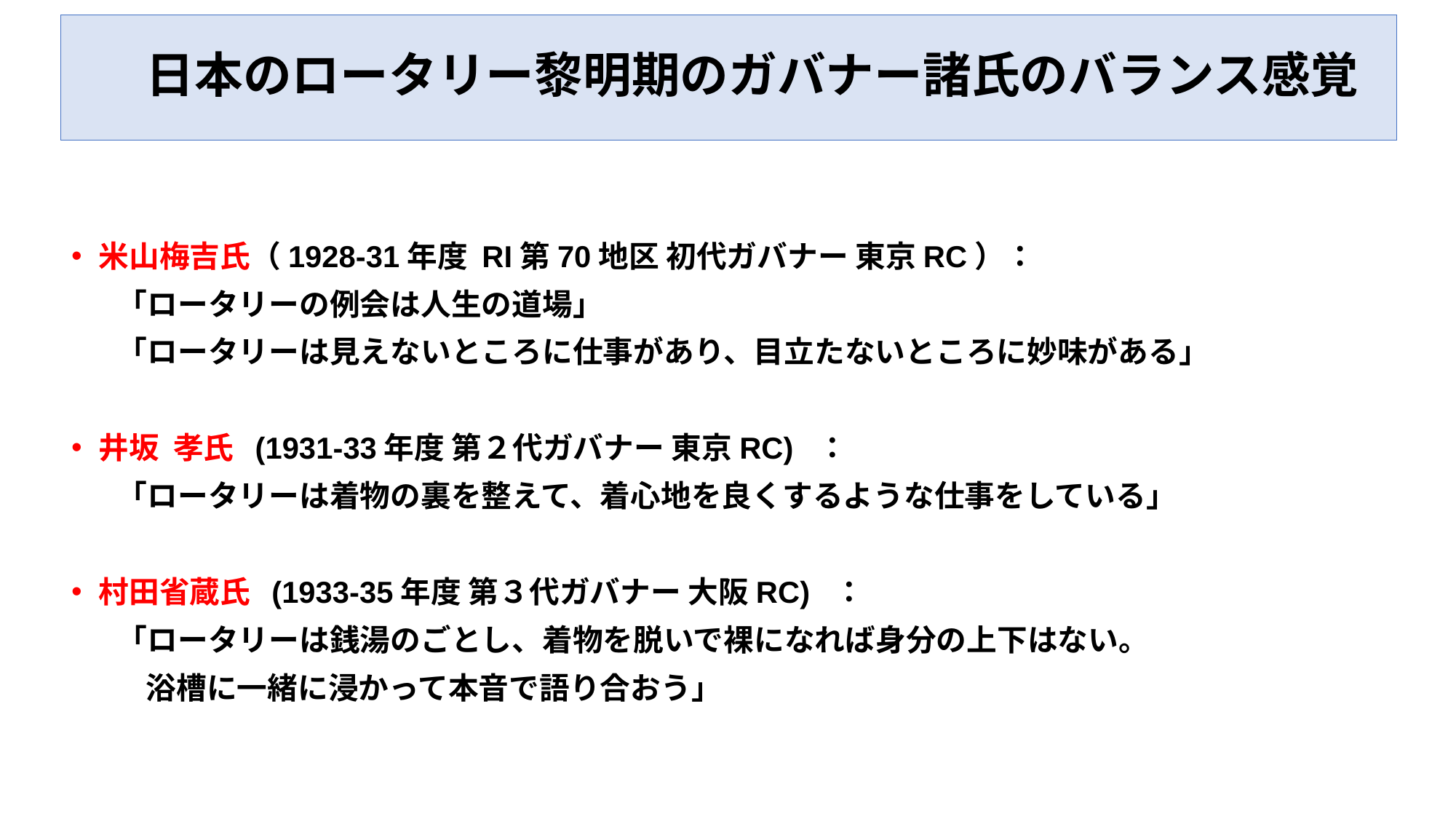

# 日本のロータリー黎明期のガバナー諸氏のバランス感覚

米山梅吉氏（1928-31年度 RI第70地区 初代ガバナー 東京RC）：
　　｢ロータリーの例会は人生の道場｣
　　｢ロータリーは見えないところに仕事があり、目立たないところに妙味がある｣

井坂  孝氏  (1931-33年度 第２代ガバナー 東京RC)  ：
　　｢ロータリーは着物の裏を整えて、着心地を良くするような仕事をしている｣

村田省蔵氏  (1933-35年度 第３代ガバナー 大阪RC)  ：
　　｢ロータリーは銭湯のごとし、着物を脱いで裸になれば身分の上下はない。
　　  浴槽に一緒に浸かって本音で語り合おう｣